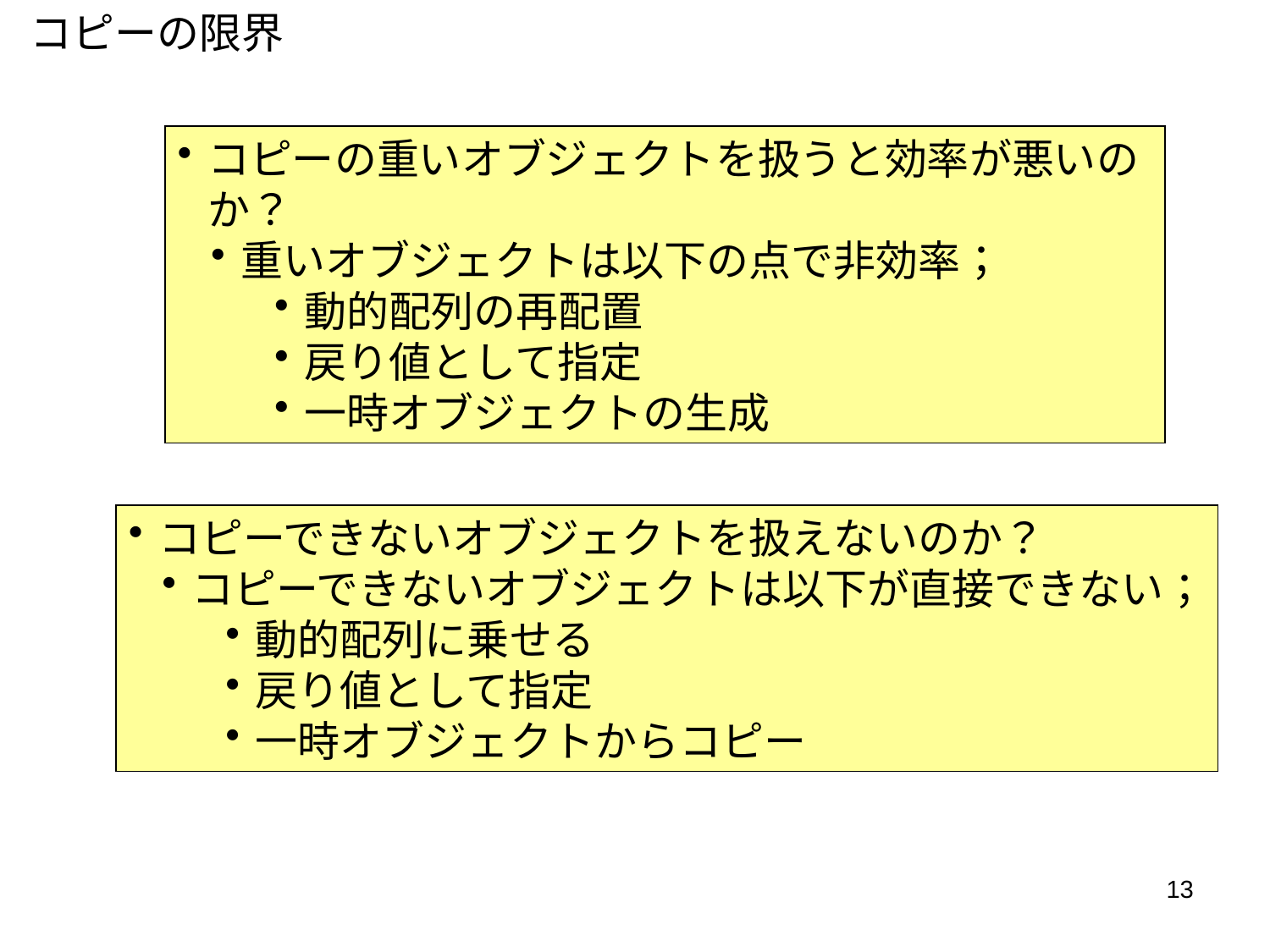

コピーの限界
コピーの重いオブジェクトを扱うと効率が悪いのか？
重いオブジェクトは以下の点で非効率；
動的配列の再配置
戻り値として指定
一時オブジェクトの生成
コピーできないオブジェクトを扱えないのか？
コピーできないオブジェクトは以下が直接できない；
動的配列に乗せる
戻り値として指定
一時オブジェクトからコピー
13